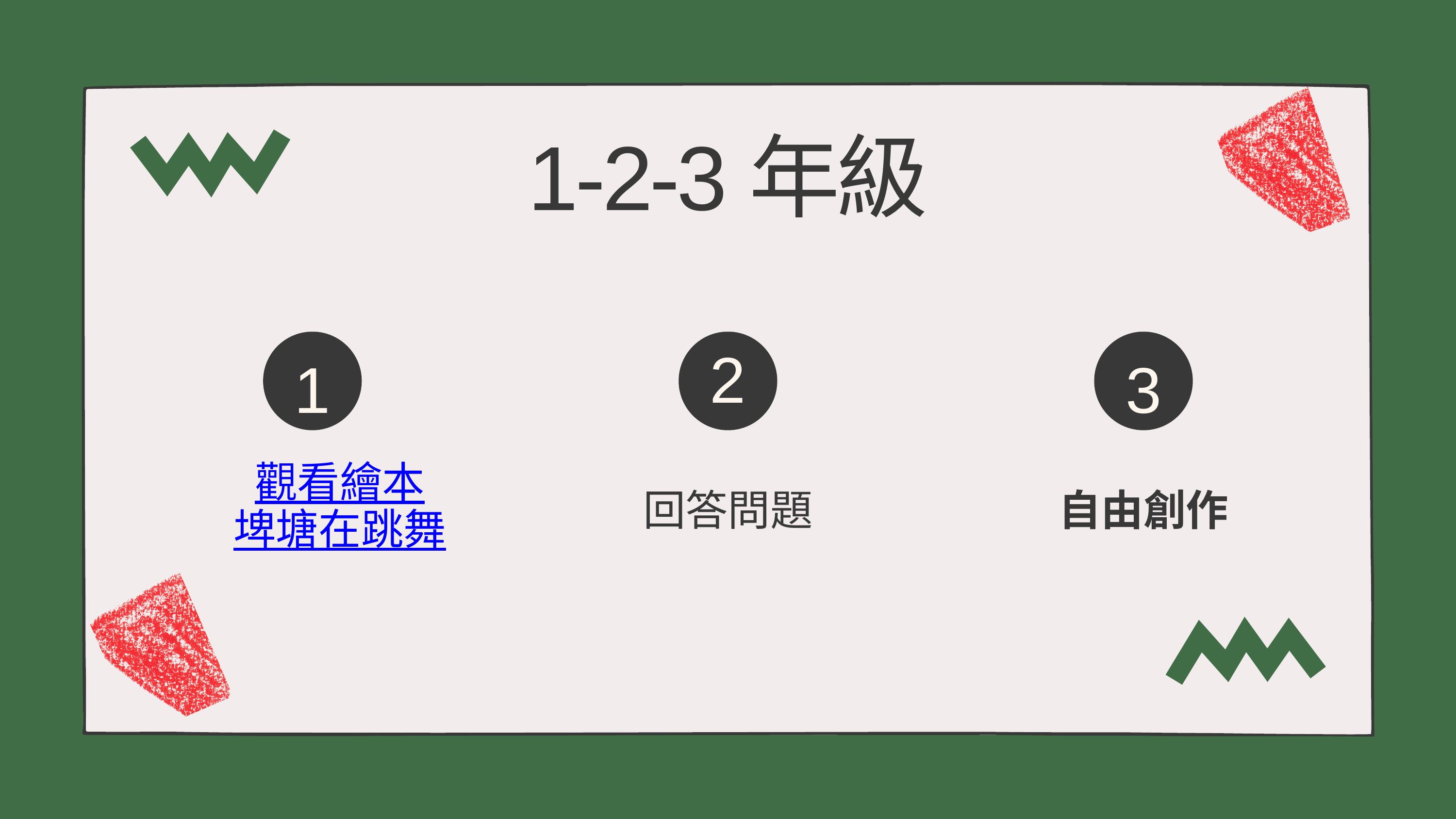

1-2-3年級

2
1
3

觀看繪本
埤塘在跳舞
回答問題
自由創作